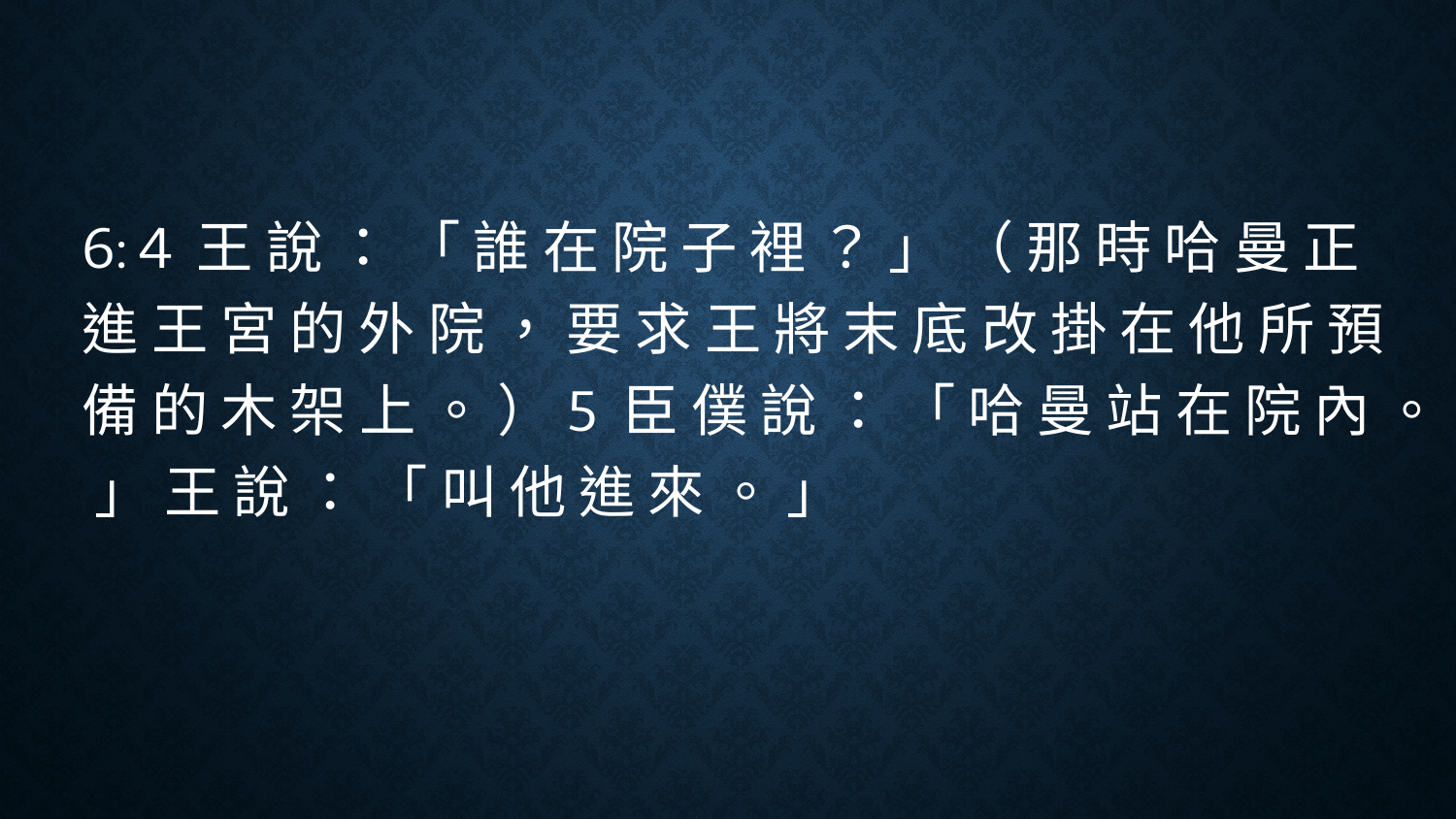

#
6: 4 王 說 ： 「 誰 在 院 子 裡 ？ 」 （ 那 時 哈 曼 正 進 王 宮 的 外 院 ， 要 求 王 將 末 底 改 掛 在 他 所 預 備 的 木 架 上 。 ）5 臣 僕 說 ： 「 哈 曼 站 在 院 內 。 」 王 說 ： 「 叫 他 進 來 。 」